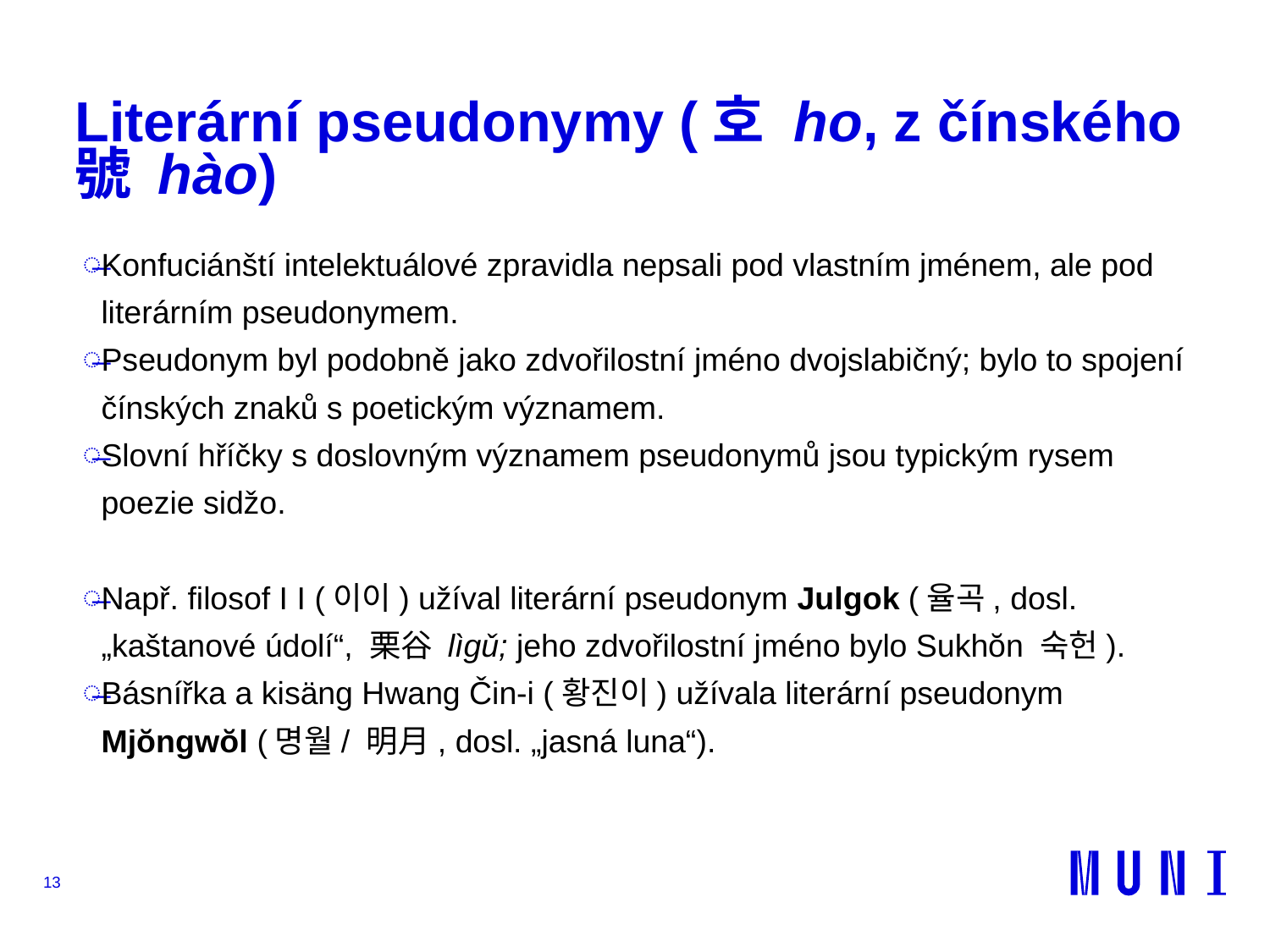

# Literární pseudonymy (호 ho, z čínského 號 hào)
Konfuciánští intelektuálové zpravidla nepsali pod vlastním jménem, ale pod literárním pseudonymem.
Pseudonym byl podobně jako zdvořilostní jméno dvojslabičný; bylo to spojení čínských znaků s poetickým významem.
Slovní hříčky s doslovným významem pseudonymů jsou typickým rysem poezie sidžo.

Např. filosof I I (이이) užíval literární pseudonym Julgok (율곡, dosl. „kaštanové údolí“, 栗谷 lìgǔ; jeho zdvořilostní jméno bylo Sukhŏn 숙헌).
Básnířka a kisäng Hwang Čin-i (황진이) užívala literární pseudonym Mjŏngwŏl (명월/ 明月, dosl. „jasná luna“).

13